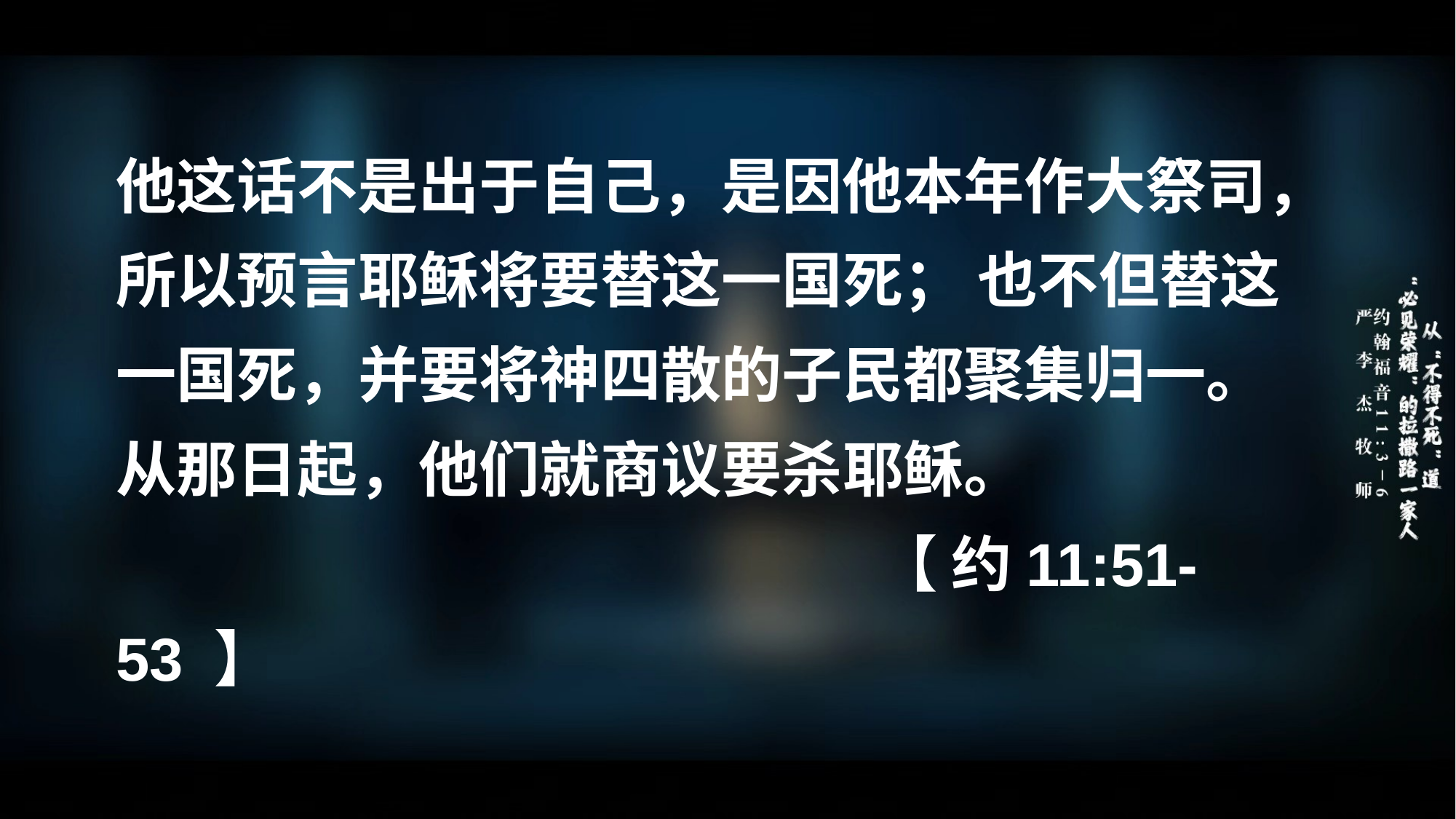

他这话不是出于自己，是因他本年作大祭司，
所以预言耶稣将要替这一国死； 也不但替这
一国死，并要将神四散的子民都聚集归一。
从那日起，他们就商议要杀耶稣。
                                                      【 约11:51-53 】